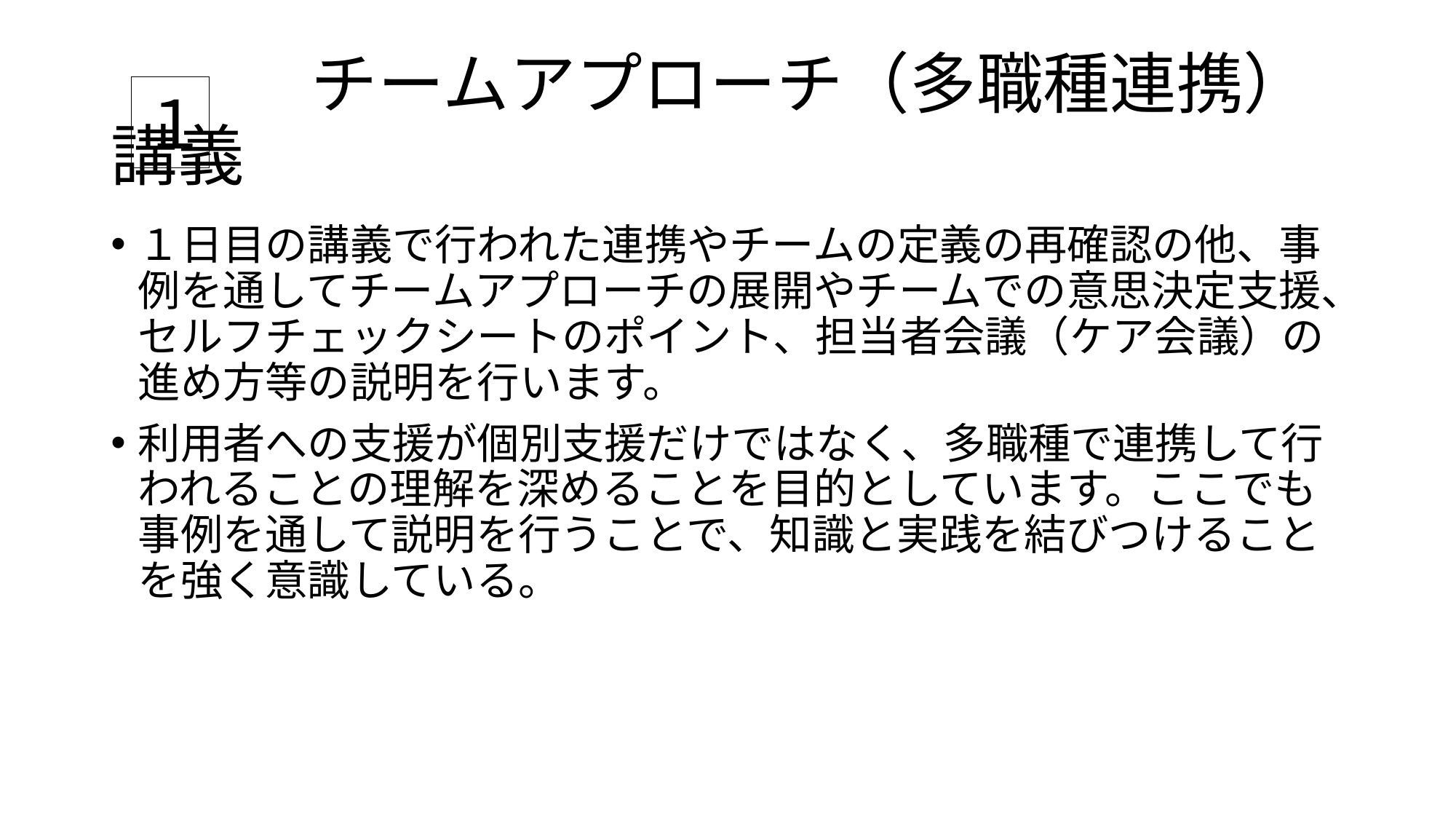

# チームアプローチ（多職種連携）講義
１
１日目の講義で行われた連携やチームの定義の再確認の他、事例を通してチームアプローチの展開やチームでの意思決定支援、セルフチェックシートのポイント、担当者会議（ケア会議）の進め方等の説明を行います。
利用者への支援が個別支援だけではなく、多職種で連携して行われることの理解を深めることを目的としています。ここでも事例を通して説明を行うことで、知識と実践を結びつけることを強く意識している。